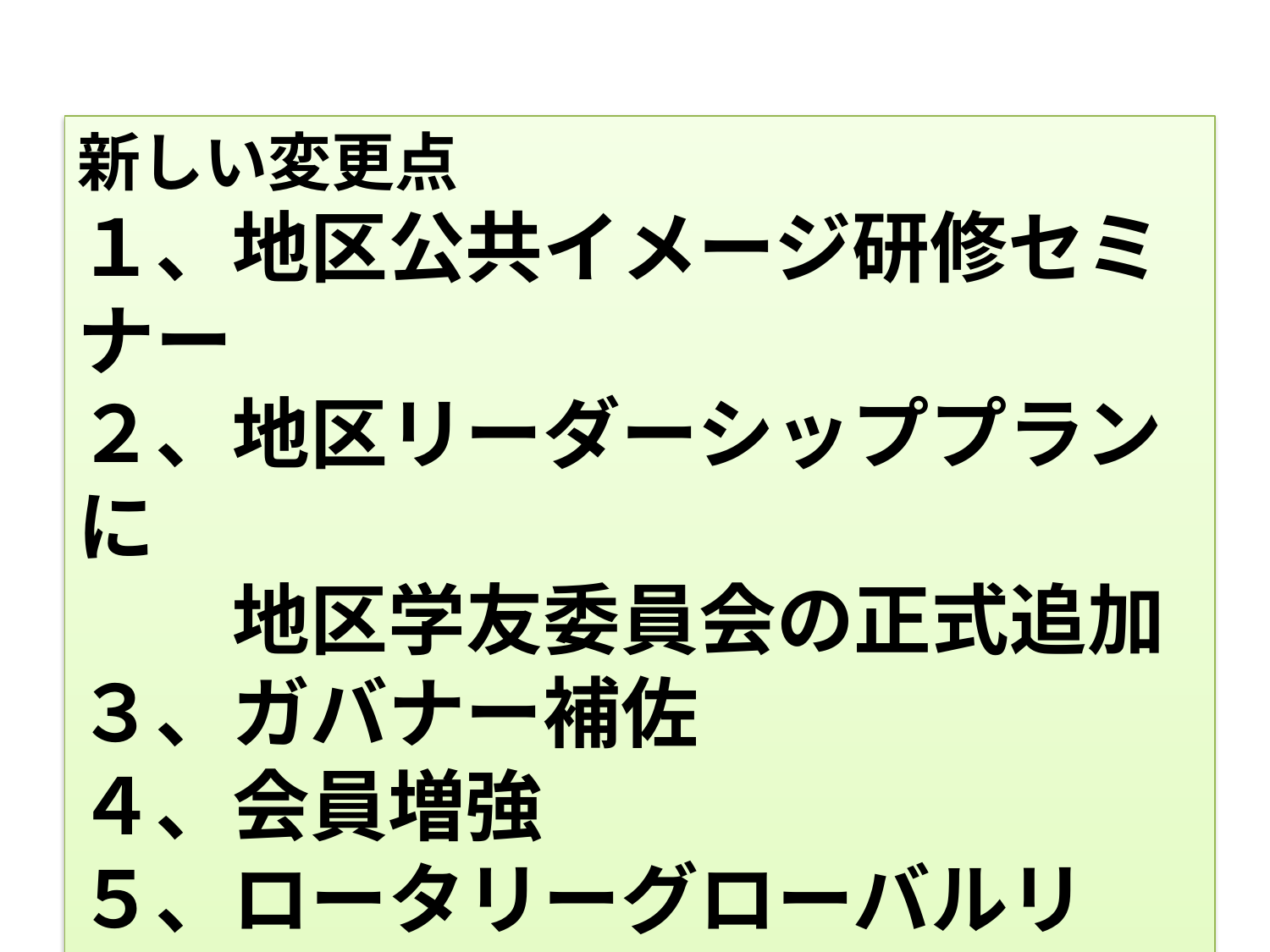

新しい変更点
１、地区公共イメージ研修セミナー
２、地区リーダーシッププランに
　　地区学友委員会の正式追加
３、ガバナー補佐
４、会員増強
５、ロータリーグローバルリワード